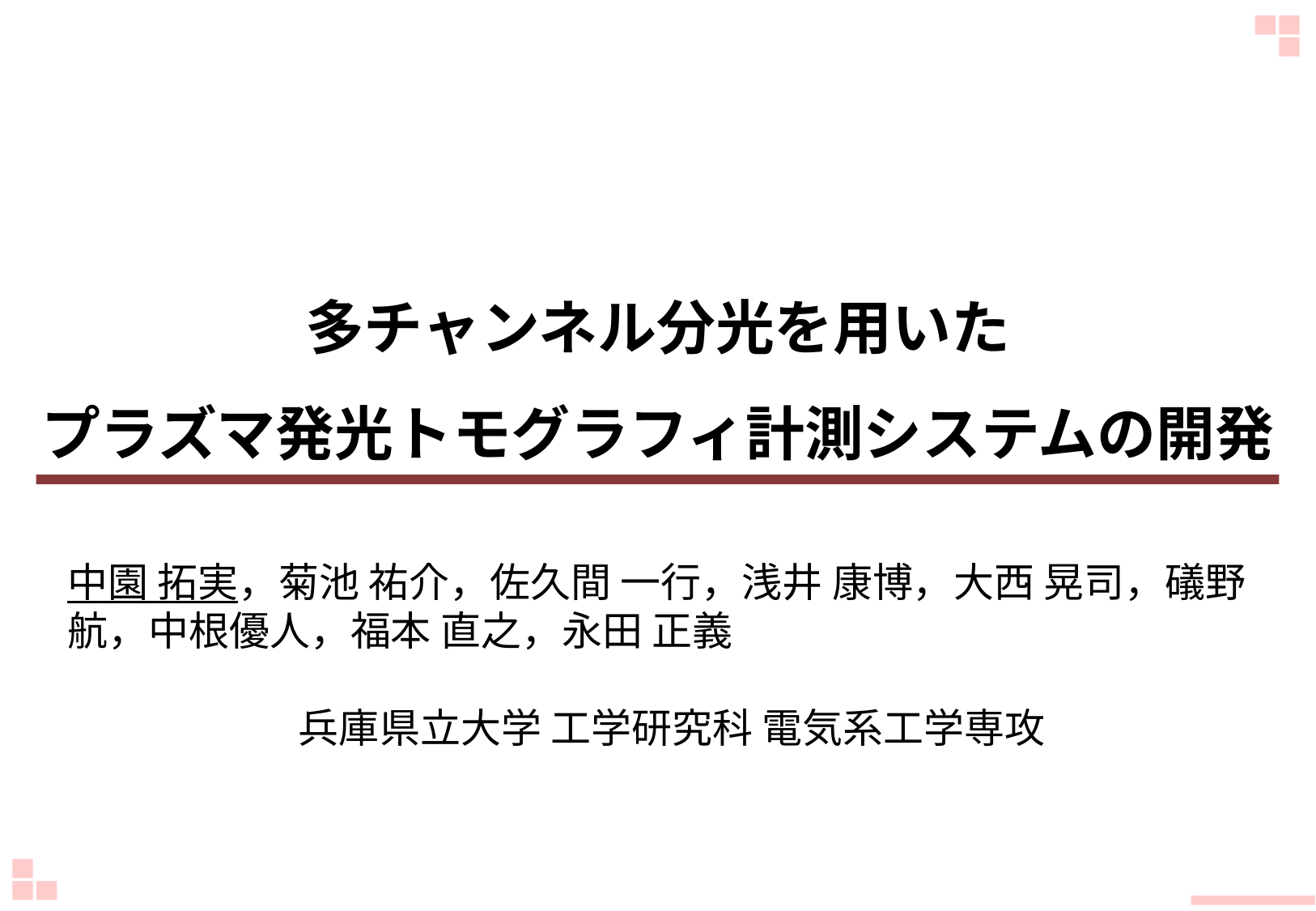

# 多チャンネル分光を用いた プラズマ発光トモグラフィ計測システムの開発
中園 拓実，菊池 祐介，佐久間 一行，浅井 康博，大西 晃司，礒野 航，中根優人，福本 直之，永田 正義

兵庫県立大学 工学研究科 電気系工学専攻